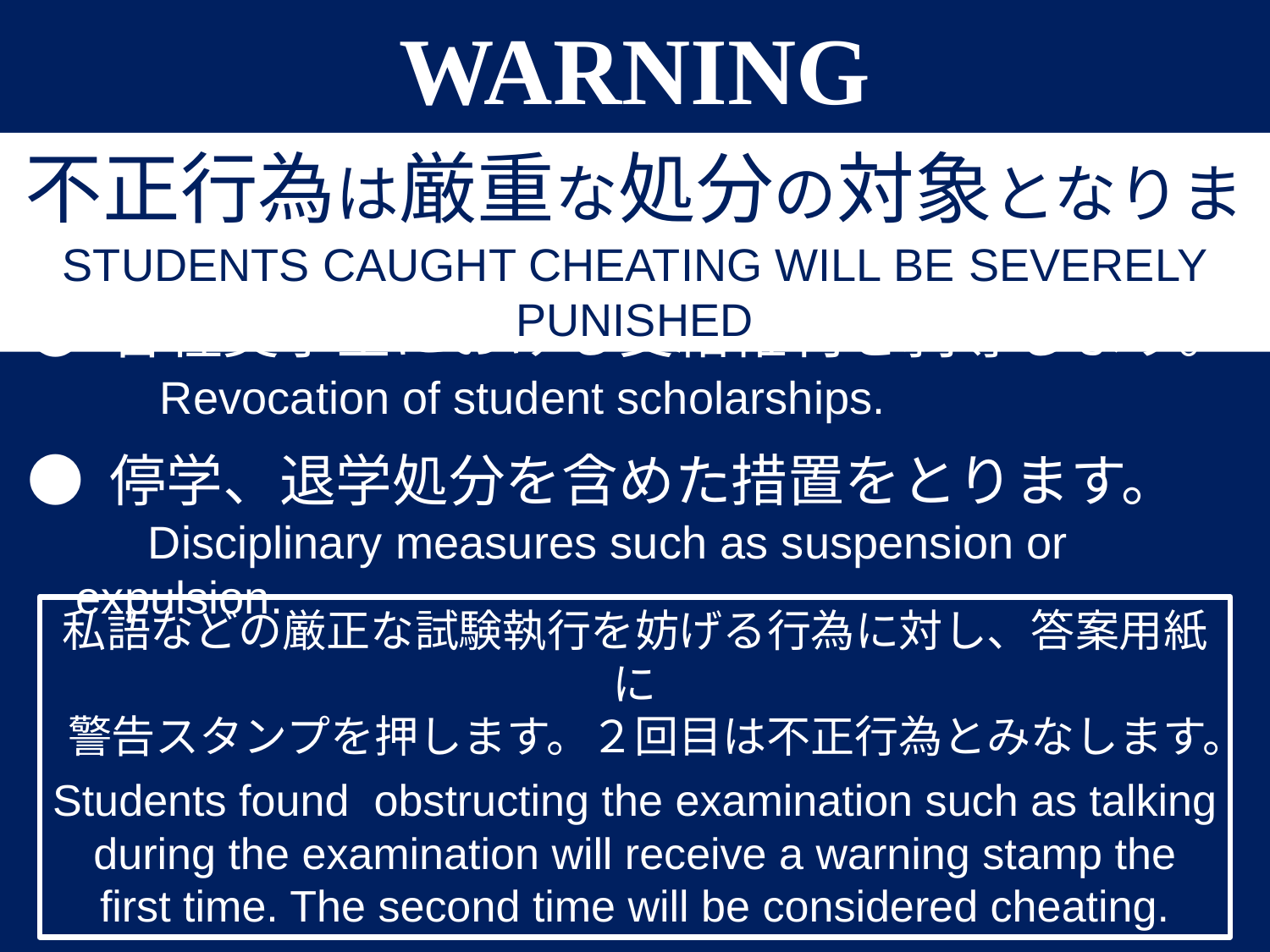

WARNING
不正行為は厳重な処分の対象となります
STUDENTS CAUGHT CHEATING WILL BE SEVERELY PUNISHED
● 各種奨学金における受給権利を剥奪します。
 　Revocation of student scholarships.
● 停学、退学処分を含めた措置をとります。
 　Disciplinary measures such as suspension or expulsion.
私語などの厳正な試験執行を妨げる行為に対し、答案用紙に
警告スタンプを押します。２回目は不正行為とみなします。
Students found  obstructing the examination such as talking during the examination will receive a warning stamp the first time. The second time will be considered cheating.